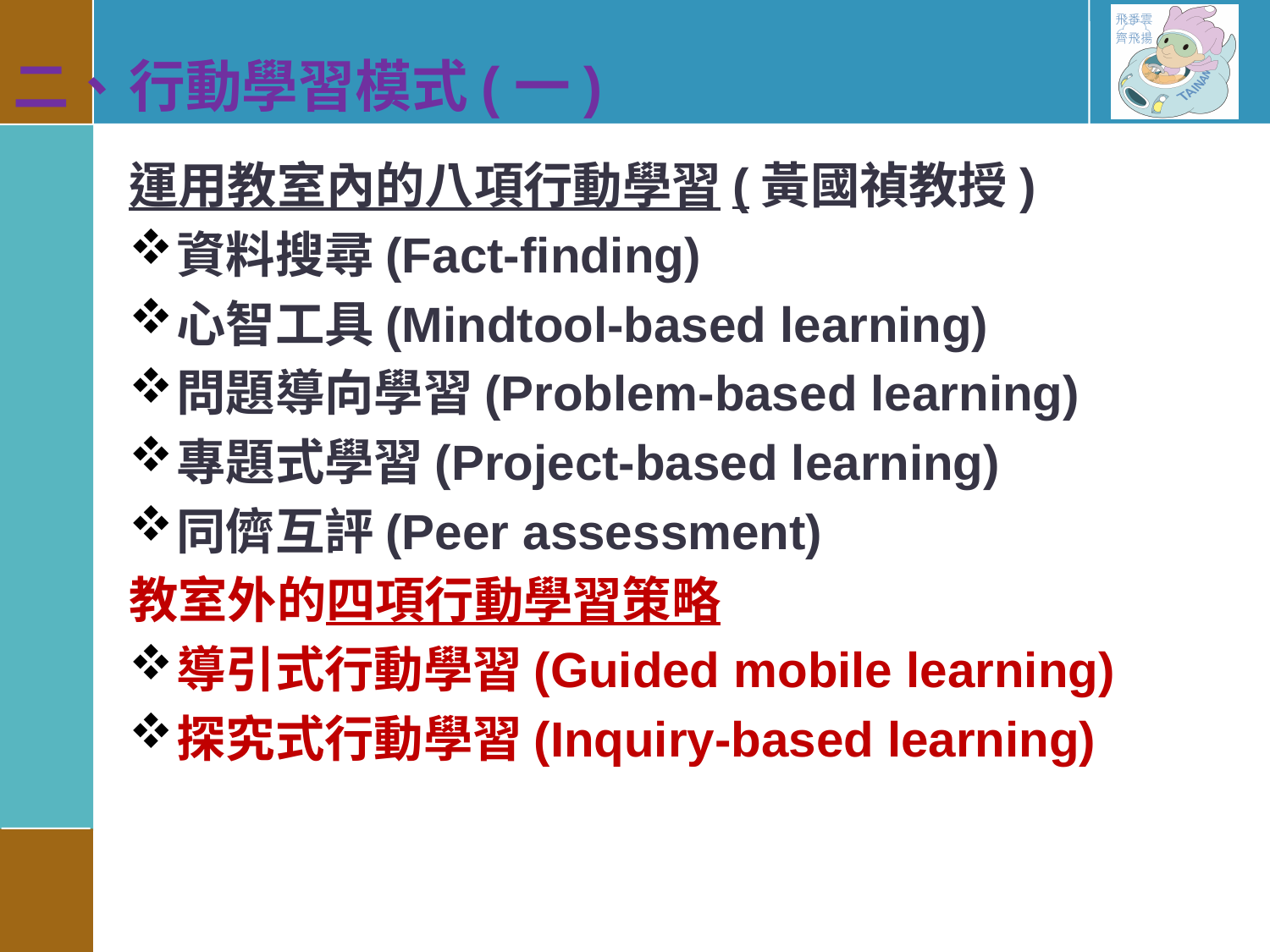

二、
# 行動學習模式(一)
運用教室內的八項行動學習(黃國禎教授)
資料搜尋(Fact-finding)
心智工具(Mindtool-based learning)
問題導向學習(Problem-based learning)
專題式學習(Project-based learning)
同儕互評(Peer assessment)
教室外的四項行動學習策略
導引式行動學習(Guided mobile learning)
探究式行動學習(Inquiry-based learning)